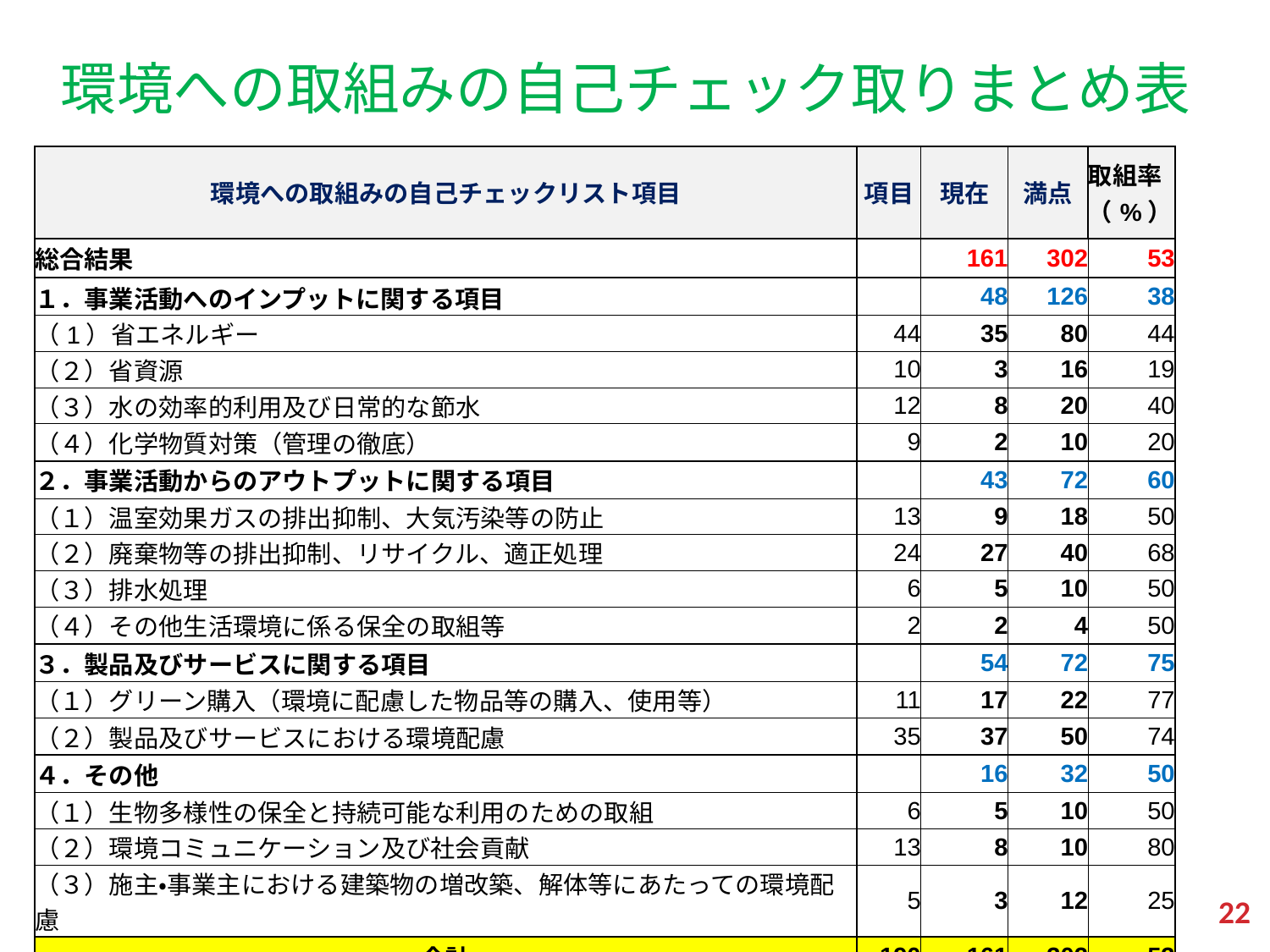

# 環境への取組みの自己チェック取りまとめ表
| 環境への取組みの自己チェックリスト項目 | 項目 | 現在 | 満点 | 取組率（%） |
| --- | --- | --- | --- | --- |
| 総合結果 |  | 161 | 302 | 53 |
| １．事業活動へのインプットに関する項目 |  | 48 | 126 | 38 |
| （1）省エネルギー | 44 | 35 | 80 | 44 |
| （２）省資源 | 10 | 3 | 16 | 19 |
| （３）水の効率的利用及び日常的な節水 | 12 | 8 | 20 | 40 |
| （４）化学物質対策（管理の徹底） | 9 | 2 | 10 | 20 |
| ２．事業活動からのアウトプットに関する項目 |  | 43 | 72 | 60 |
| （１）温室効果ガスの排出抑制、大気汚染等の防止 | 13 | 9 | 18 | 50 |
| （２）廃棄物等の排出抑制、リサイクル、適正処理 | 24 | 27 | 40 | 68 |
| （３）排水処理 | 6 | 5 | 10 | 50 |
| （４）その他生活環境に係る保全の取組等 | 2 | 2 | 4 | 50 |
| ３．製品及びサービスに関する項目 |  | 54 | 72 | 75 |
| （１）グリーン購入（環境に配慮した物品等の購入、使用等） | 11 | 17 | 22 | 77 |
| （２）製品及びサービスにおける環境配慮 | 35 | 37 | 50 | 74 |
| ４．その他 |  | 16 | 32 | 50 |
| （１）生物多様性の保全と持続可能な利用のための取組 | 6 | 5 | 10 | 50 |
| （２）環境コミュニケーション及び社会貢献 | 13 | 8 | 10 | 80 |
| （３）施主・事業主における建築物の増改築、解体等にあたっての環境配慮 | 5 | 3 | 12 | 25 |
| 合計 | 190 | 161 | 302 | 53 |
22